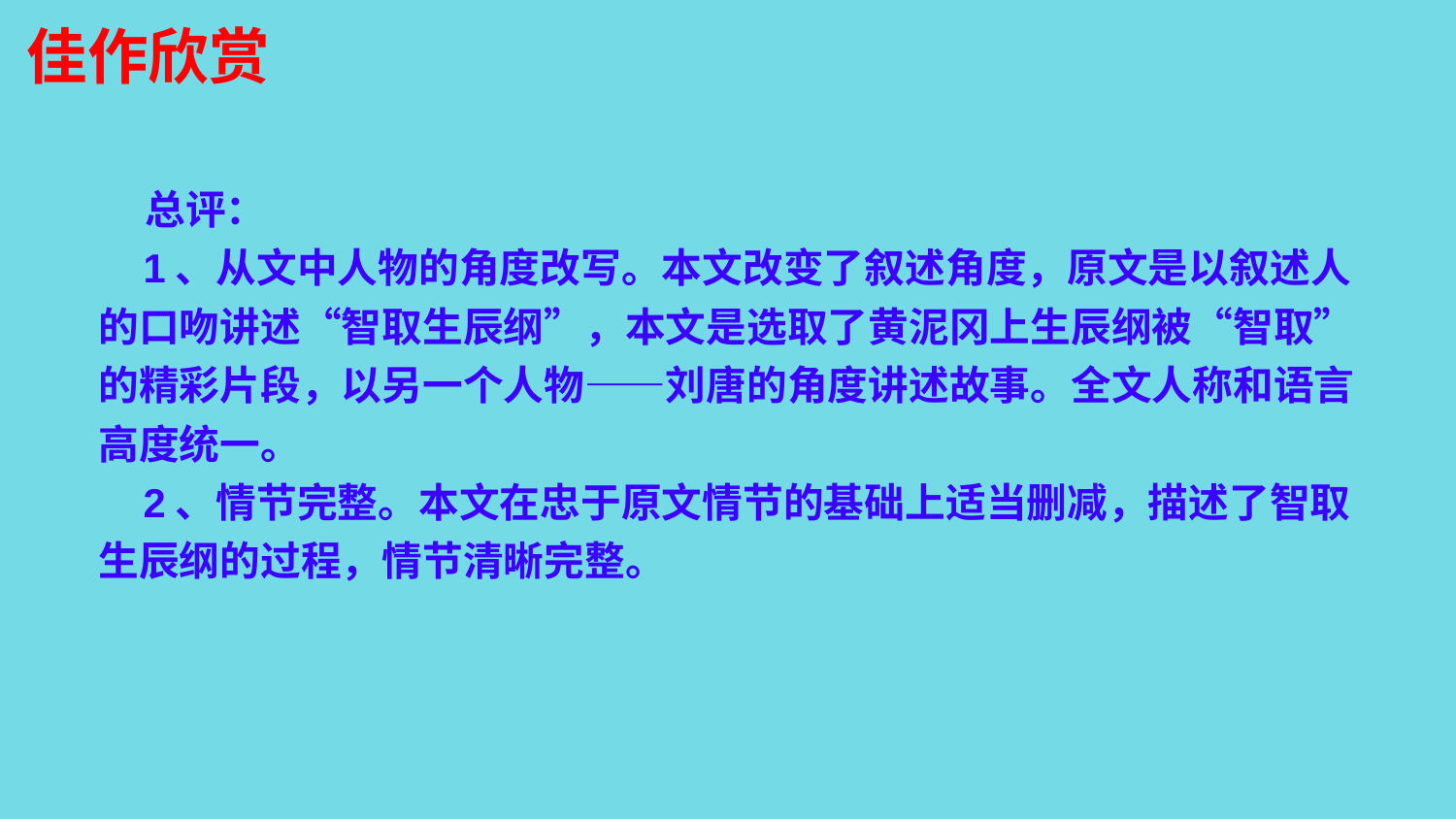

佳作欣赏
    总评：
    1、从文中人物的角度改写。本文改变了叙述角度，原文是以叙述人的口吻讲述“智取生辰纲”，本文是选取了黄泥冈上生辰纲被“智取”的精彩片段，以另一个人物——刘唐的角度讲述故事。全文人称和语言高度统一。
    2、情节完整。本文在忠于原文情节的基础上适当删减，描述了智取生辰纲的过程，情节清晰完整。